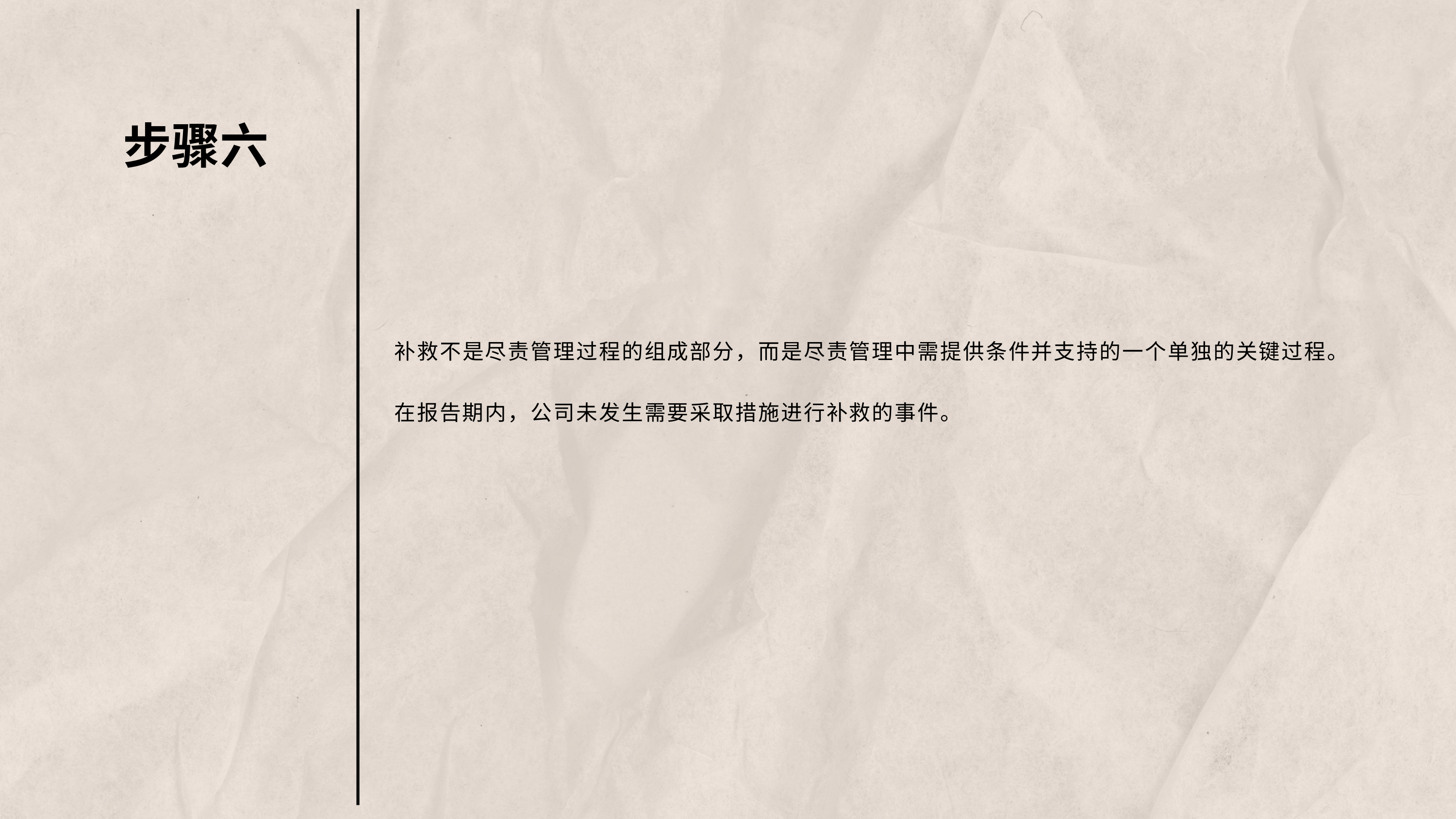

步骤六

补救不是尽责管理过程的组成部分，而是尽责管理中需提供条件并支持的一个单独的关键过程。

在报告期内，公司未发生需要采取措施进行补救的事件。